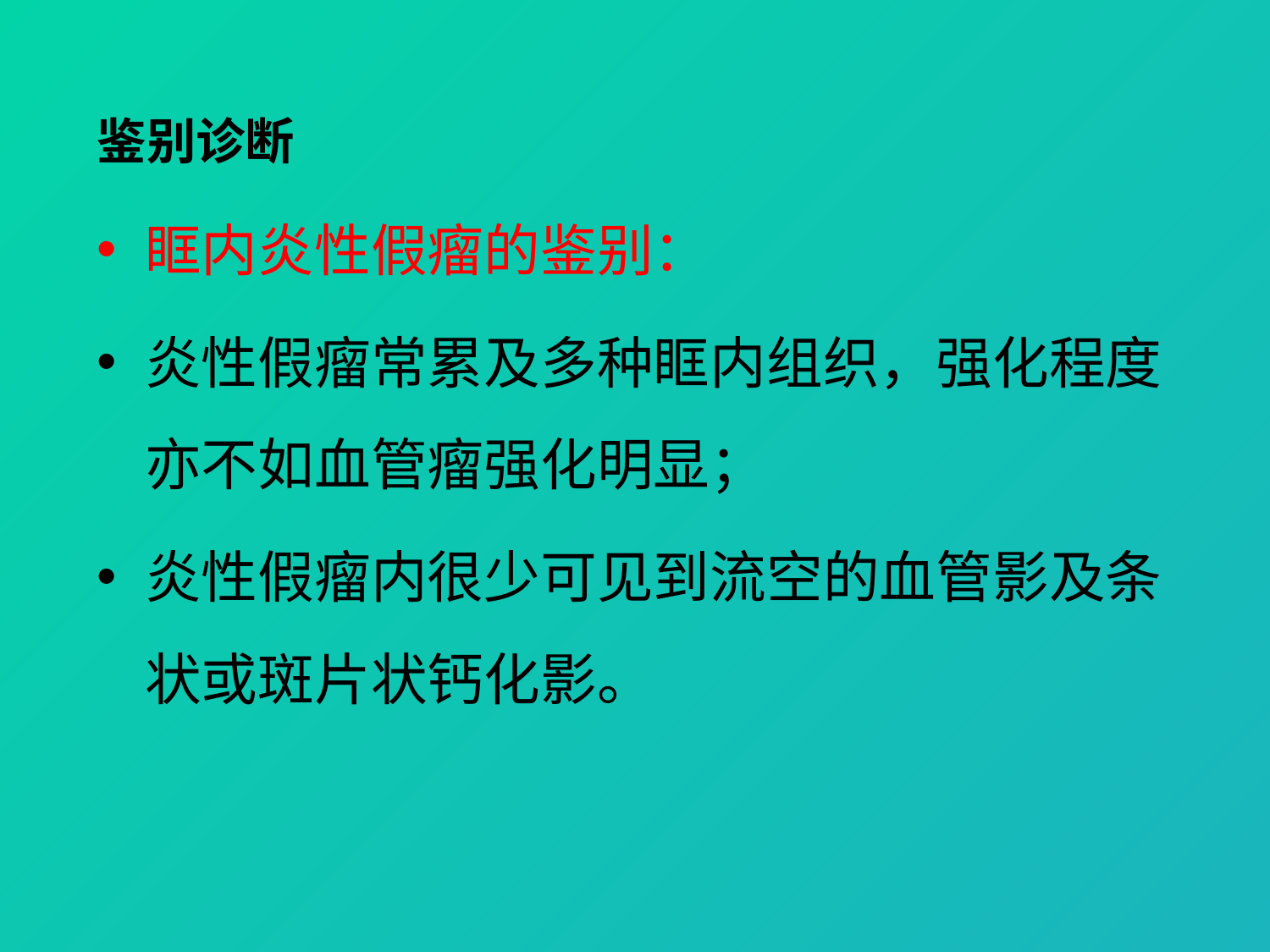

鉴别诊断
眶内炎性假瘤的鉴别：
炎性假瘤常累及多种眶内组织，强化程度亦不如血管瘤强化明显；
炎性假瘤内很少可见到流空的血管影及条状或斑片状钙化影。